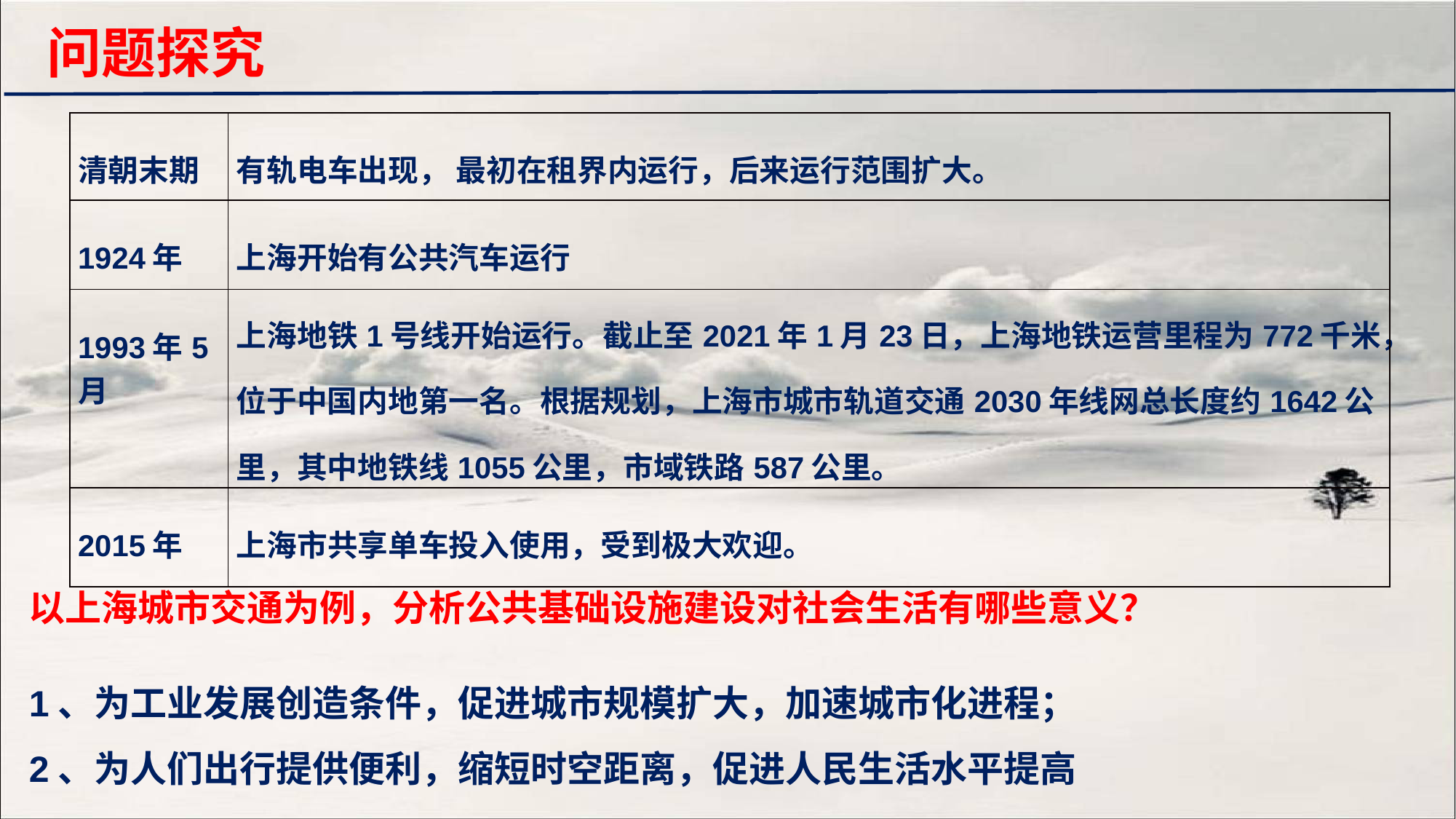

问题探究
| 清朝末期 | 有轨电车出现， 最初在租界内运行，后来运行范围扩大。 |
| --- | --- |
| 1924年 | 上海开始有公共汽车运行 |
| 1993年5月 | 上海地铁1号线开始运行。截止至2021年1月23日，上海地铁运营里程为772千米，位于中国内地第一名。根据规划，上海市城市轨道交通2030年线网总长度约1642公里，其中地铁线1055公里，市域铁路587公里。 |
| 2015年 | 上海市共享单车投入使用，受到极大欢迎。 |
以上海城市交通为例，分析公共基础设施建设对社会生活有哪些意义？
1、为工业发展创造条件，促进城市规模扩大，加速城市化进程；
2、为人们出行提供便利，缩短时空距离，促进人民生活水平提高